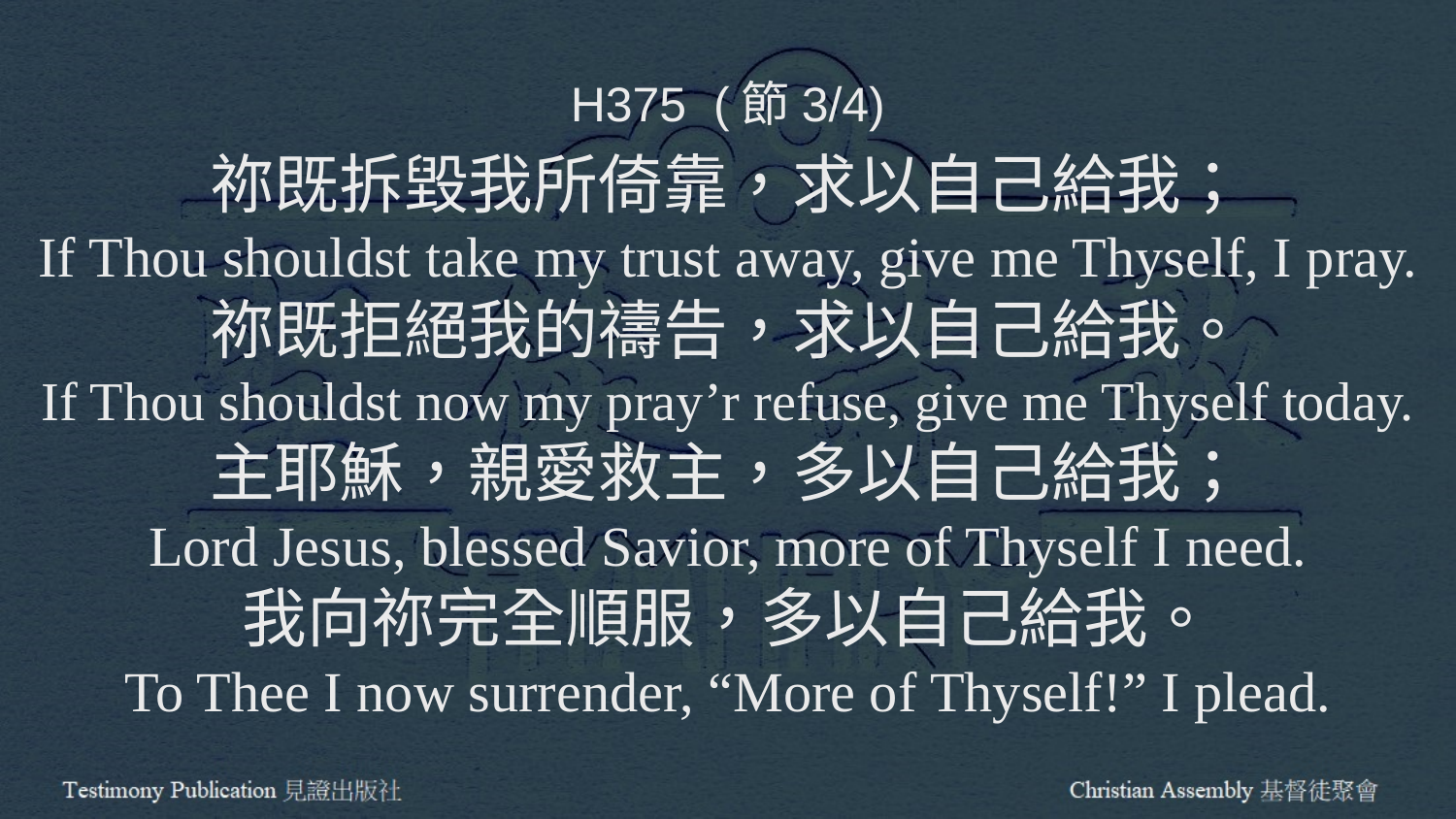

H375  (節3/4)
祢既拆毀我所倚靠，求以自己給我；
If Thou shouldst take my trust away, give me Thyself, I pray.
祢既拒絕我的禱告，求以自己給我。
If Thou shouldst now my pray’r refuse, give me Thyself today.
主耶穌，親愛救主，多以自己給我；
Lord Jesus, blessed Savior, more of Thyself I need.
我向祢完全順服，多以自己給我。
To Thee I now surrender, “More of Thyself!” I plead.